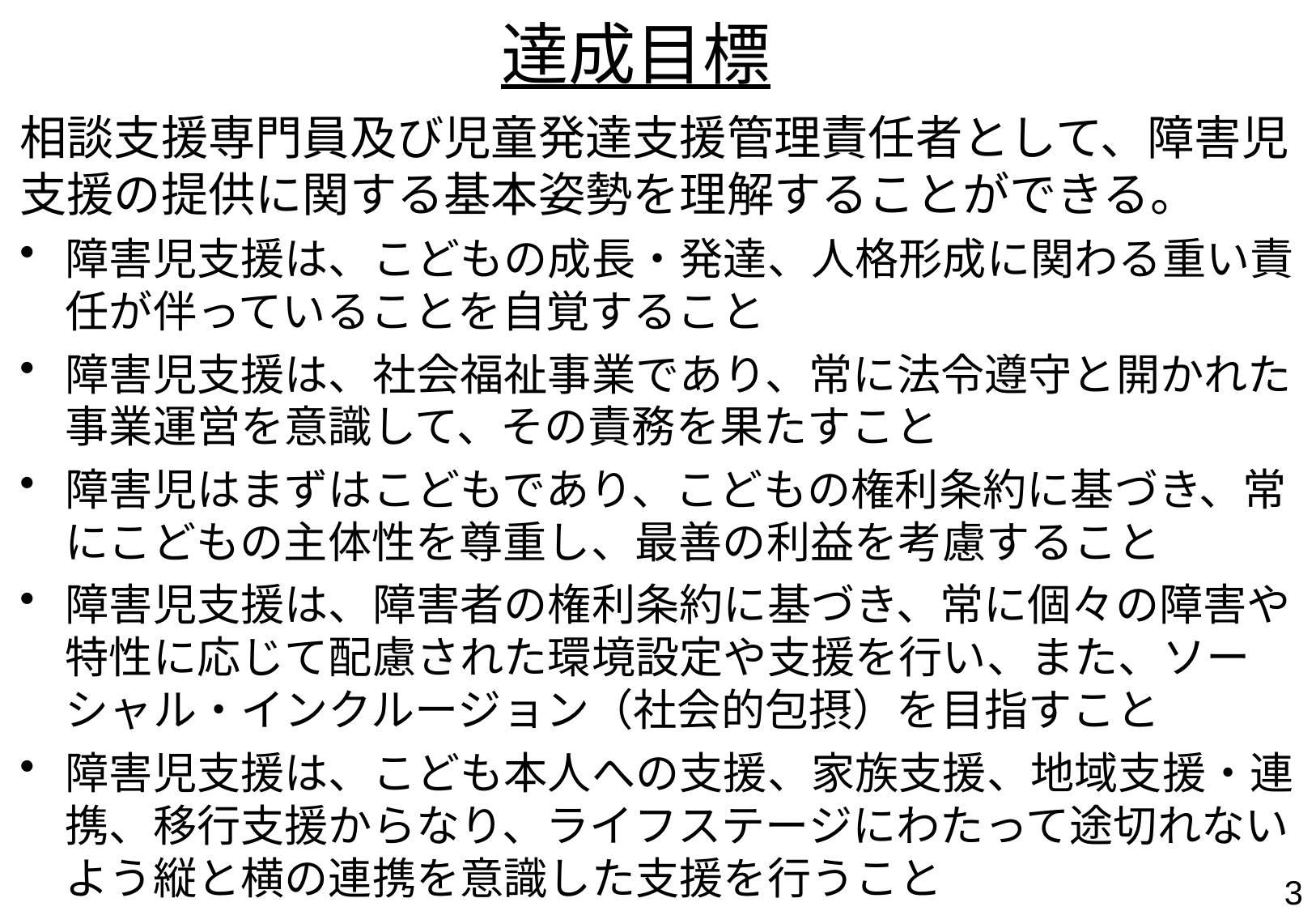

# 達成目標
相談支援専門員及び児童発達支援管理責任者として、障害児支援の提供に関する基本姿勢を理解することができる。
障害児支援は、こどもの成長・発達、人格形成に関わる重い責任が伴っていることを自覚すること
障害児支援は、社会福祉事業であり、常に法令遵守と開かれた事業運営を意識して、その責務を果たすこと
障害児はまずはこどもであり、こどもの権利条約に基づき、常にこどもの主体性を尊重し、最善の利益を考慮すること
障害児支援は、障害者の権利条約に基づき、常に個々の障害や特性に応じて配慮された環境設定や支援を行い、また、ソーシャル・インクルージョン（社会的包摂）を目指すこと
障害児支援は、こども本人への支援、家族支援、地域支援・連携、移行支援からなり、ライフステージにわたって途切れないよう縦と横の連携を意識した支援を行うこと

3